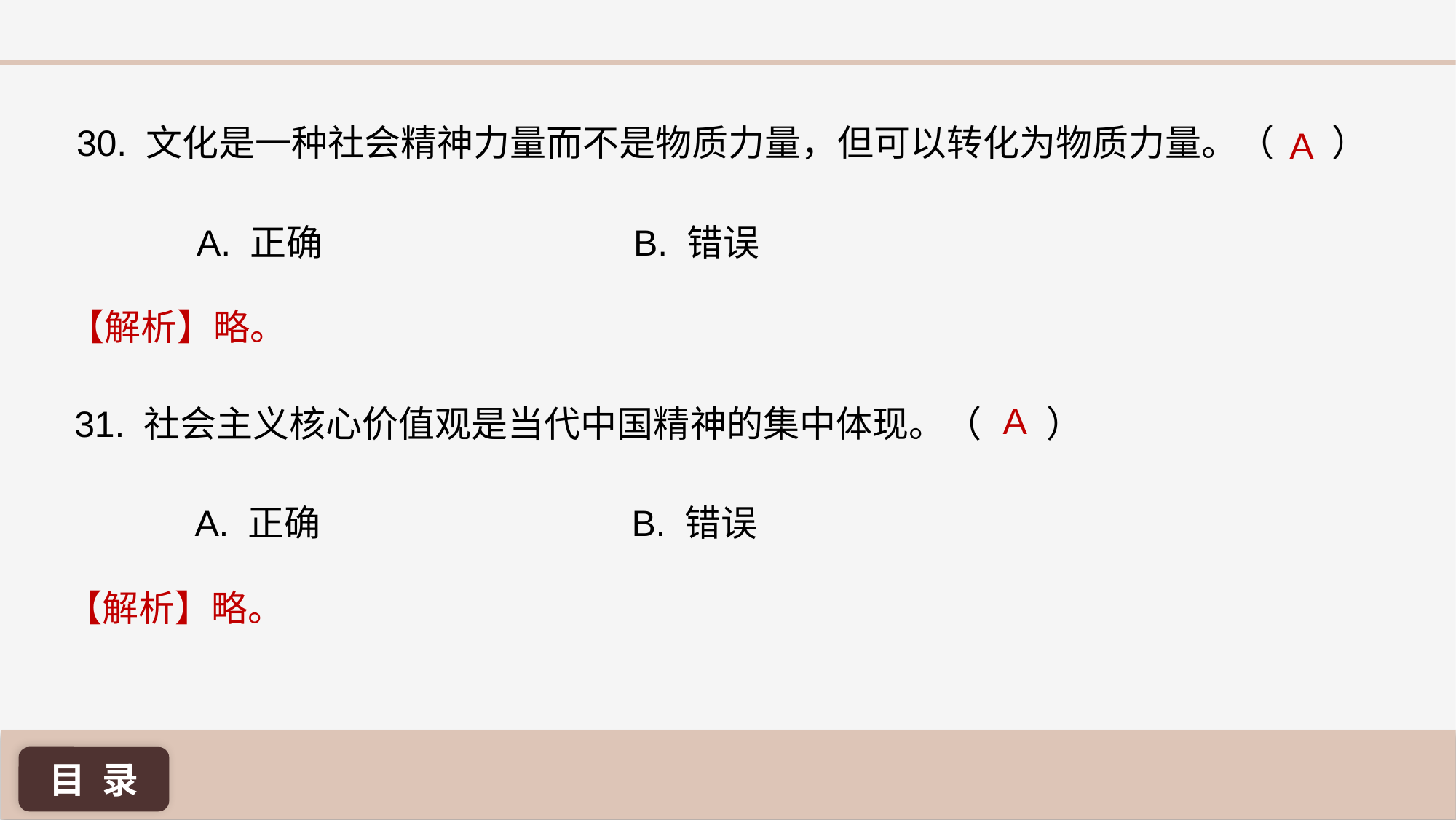

30. 文化是一种社会精神力量而不是物质力量，但可以转化为物质力量。（       ）
A
A. 正确 			B. 错误
【解析】略。
A
31. 社会主义核心价值观是当代中国精神的集中体现。（        ）
A. 正确 			B. 错误
【解析】略。